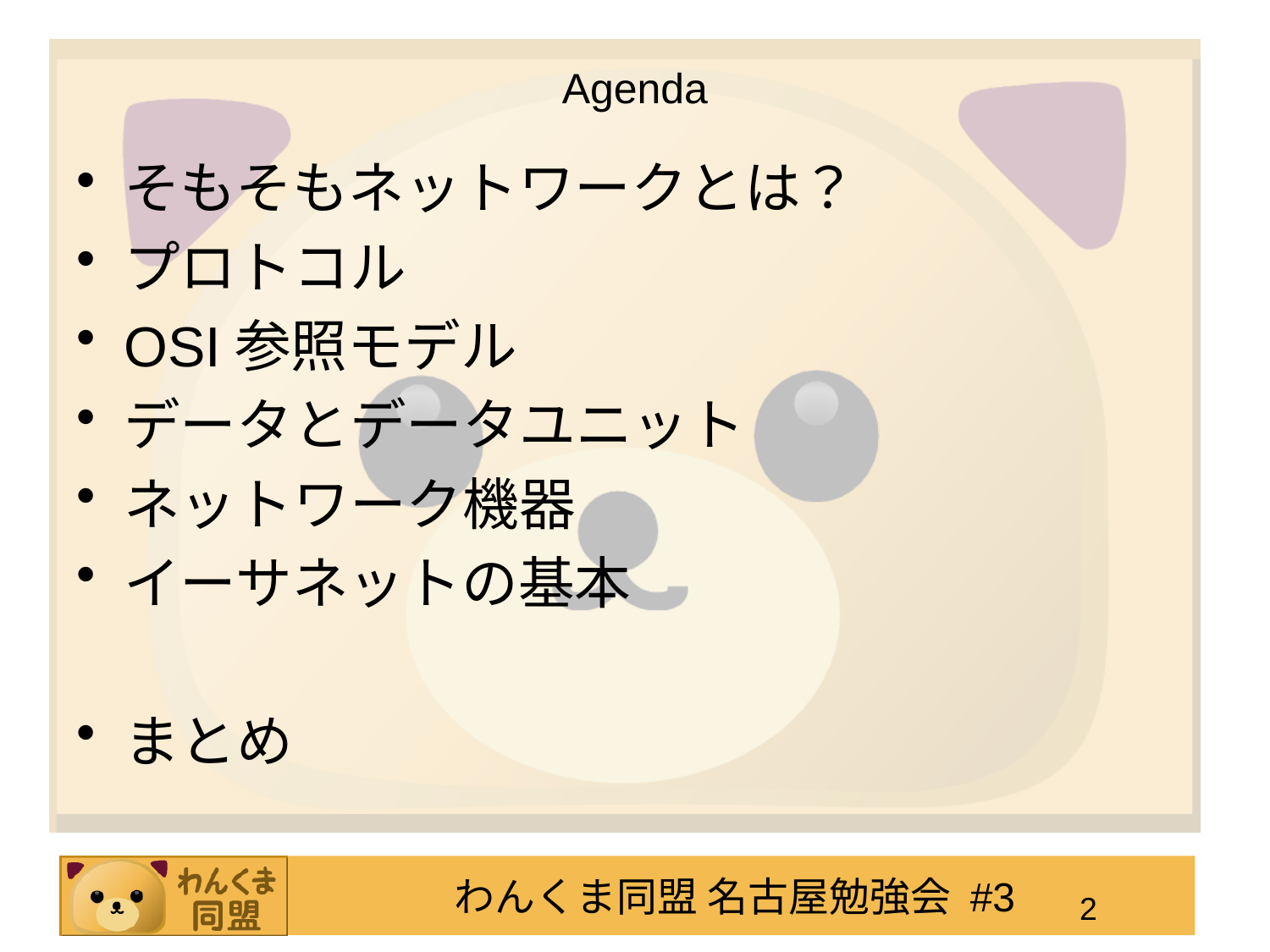

# Agenda
そもそもネットワークとは？
プロトコル
OSI参照モデル
データとデータユニット
ネットワーク機器
イーサネットの基本

まとめ